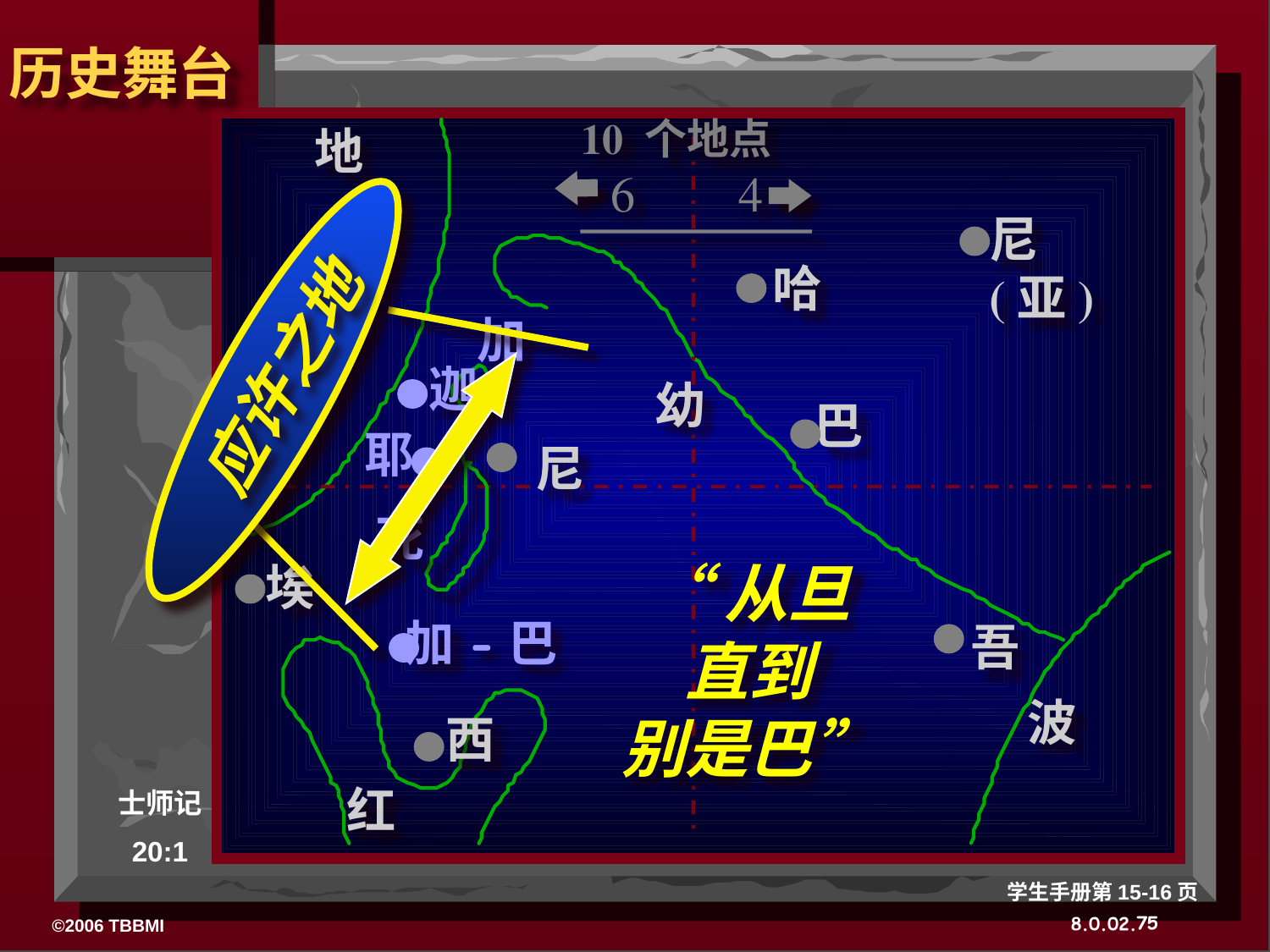

10 个地点
 地

应许之地

6
4

尼(亚)

哈

加

迦

幼

巴

耶

尼

“从旦
直到
别是巴”

死

埃

加-巴
吾

波
西

红
士师记
20:1
学生手册第15-16页
75